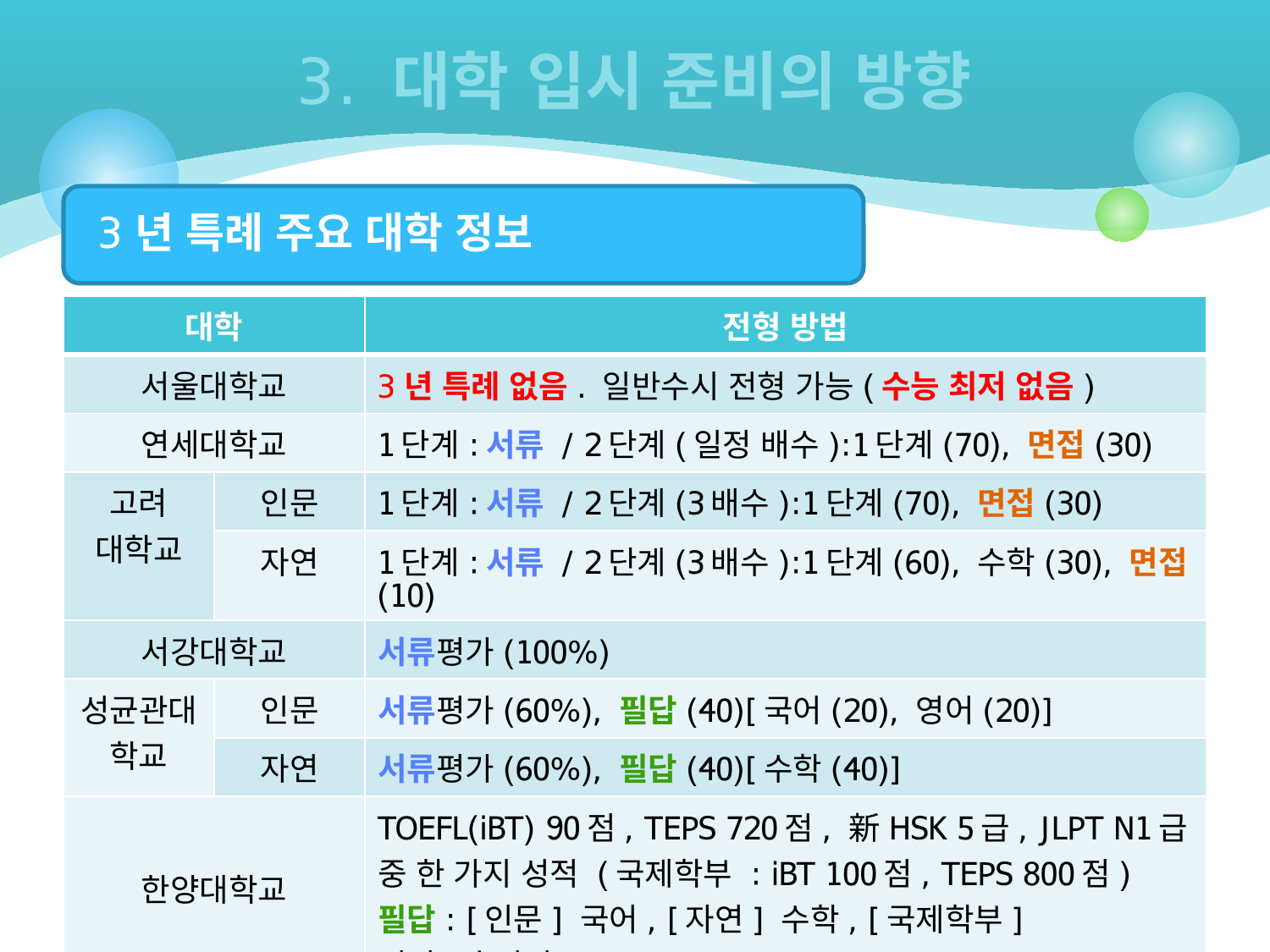

# 3. 대학 입시 준비의 방향

3년 특례 주요 대학 정보
| 대학 |  | 전형 방법 |
| --- | --- | --- |
| 서울대학교 |  | 3년 특례 없음. 일반수시 전형 가능(수능 최저 없음) |
| 연세대학교 |  | 1단계:서류 / 2단계(일정 배수):1단계(70), 면접(30) |
| 고려 대학교 | 인문 | 1단계:서류 / 2단계(3배수):1단계(70), 면접(30) |
|  | 자연 | 1단계:서류 / 2단계(3배수):1단계(60), 수학(30), 면접(10) |
| 서강대학교 |  | 서류평가(100%) |
| 성균관대학교 | 인문 | 서류평가(60%), 필답(40)[국어(20), 영어(20)] |
|  | 자연 | 서류평가(60%), 필답(40)[수학(40)] |
| 한양대학교 |  | TOEFL(iBT) 90점, TEPS 720점, 新HSK 5급, JLPT N1급 중 한 가지 성적 (국제학부 : iBT 100점, TEPS 800점) 필답: [인문] 국어, [자연] 수학, [국제학부] 영어구술면접 |
|  |  | 2017학년도 변경 예정 : 공인어학 없이 지원 가능, 공인어학 있는 경우에는 성적의 3%를 가산점 부여 |